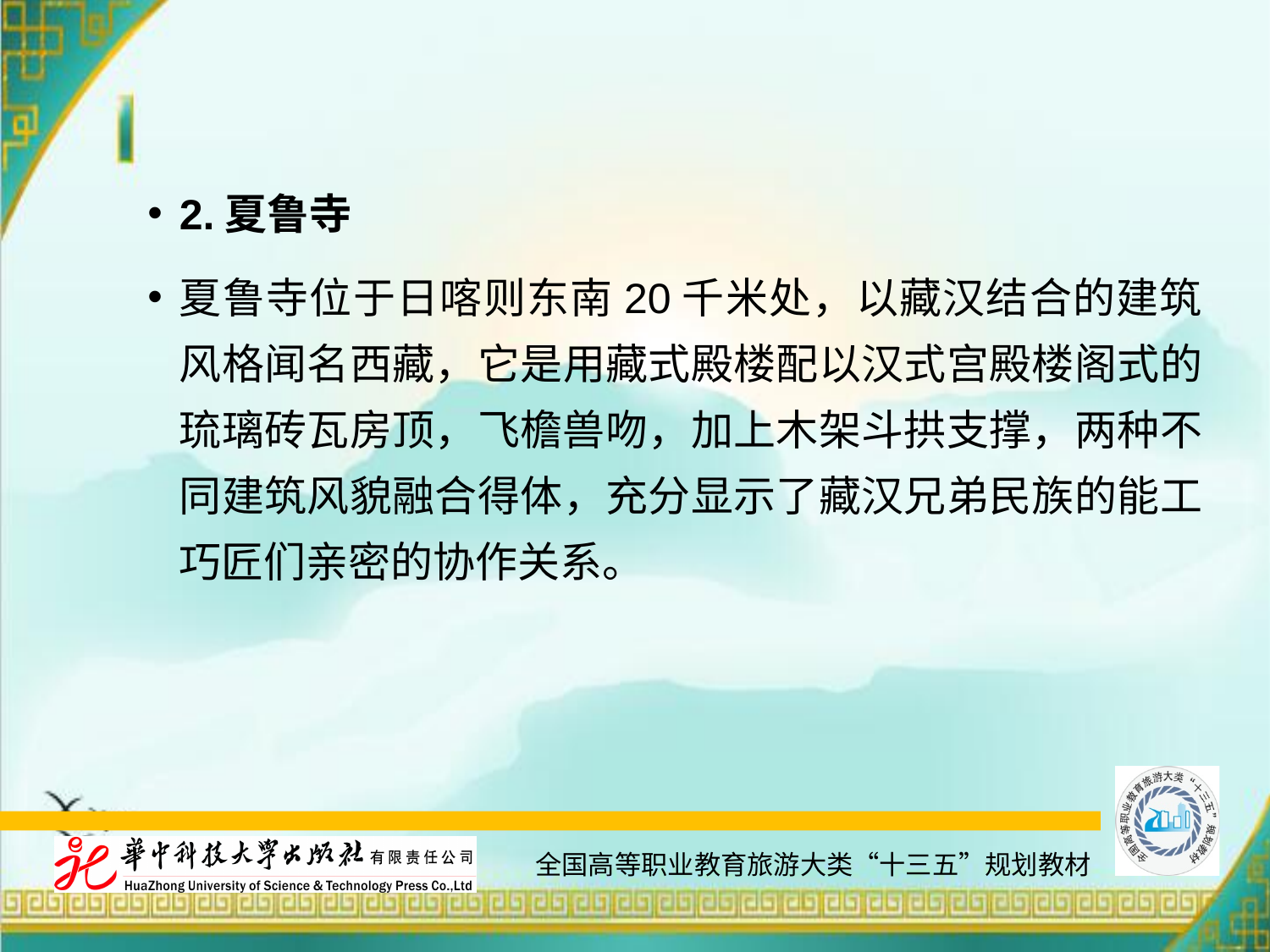

#
2.夏鲁寺
夏鲁寺位于日喀则东南20千米处，以藏汉结合的建筑风格闻名西藏，它是用藏式殿楼配以汉式宫殿楼阁式的琉璃砖瓦房顶，飞檐兽吻，加上木架斗拱支撑，两种不同建筑风貌融合得体，充分显示了藏汉兄弟民族的能工巧匠们亲密的协作关系。